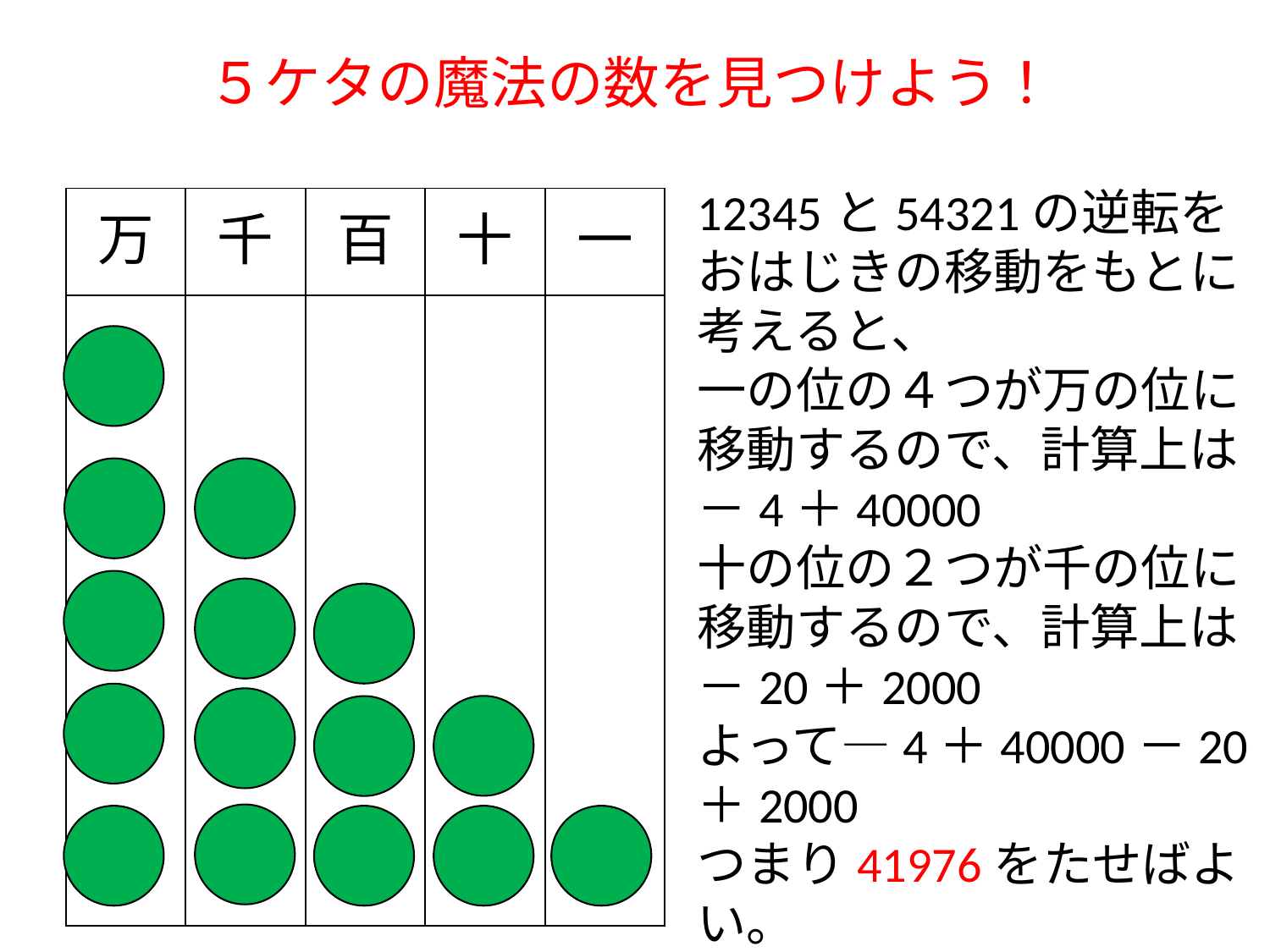

# ５ケタの魔法の数を見つけよう！
12345と54321の逆転をおはじきの移動をもとに考えると、
一の位の４つが万の位に移動するので、計算上は
－4＋40000
十の位の２つが千の位に移動するので、計算上は
－20＋2000
よって―4＋40000－20＋2000
つまり41976をたせばよい。
| 万 | 千 | 百 | 十 | 一 |
| --- | --- | --- | --- | --- |
|  |  |  |  |  |